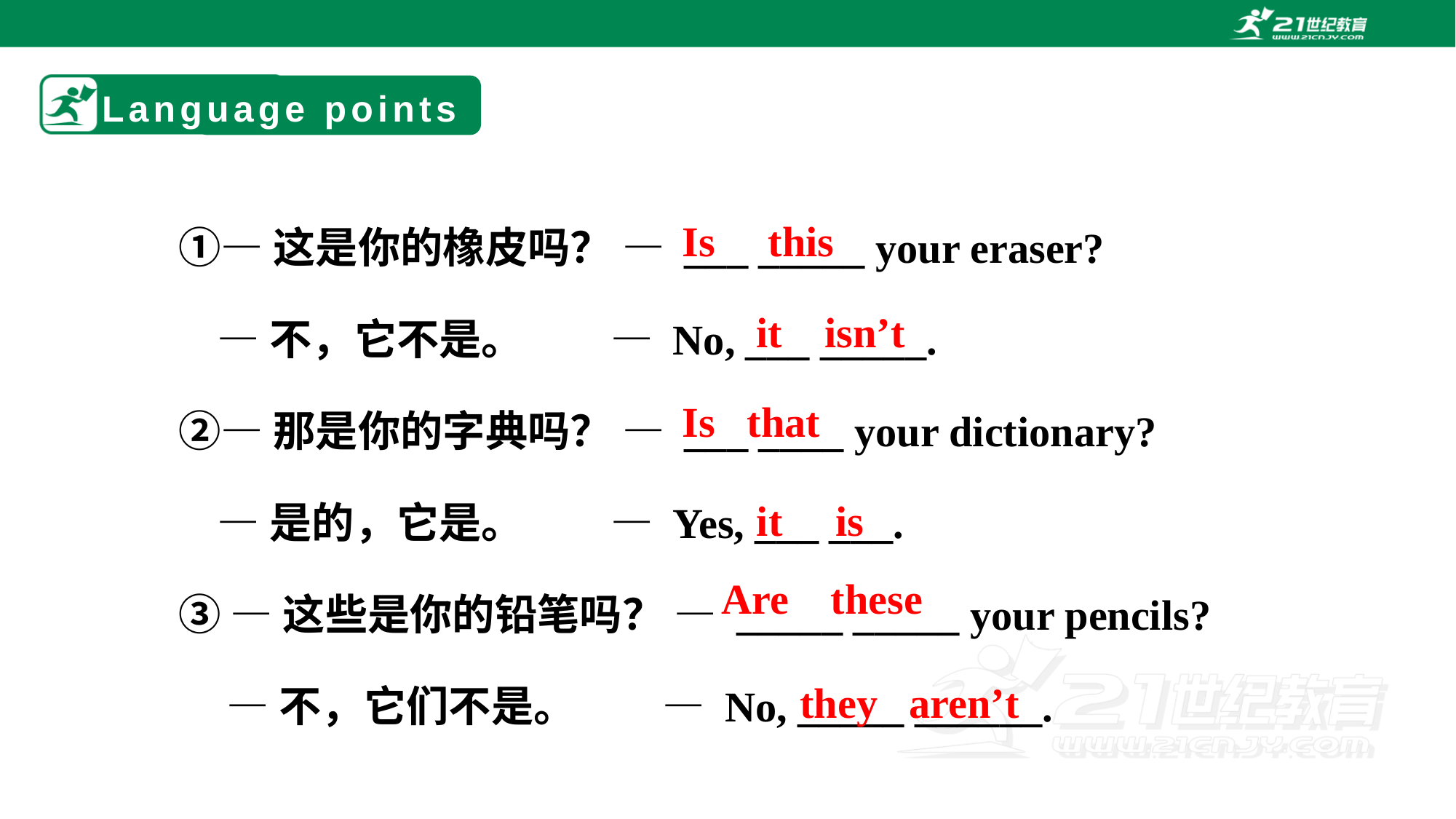

# Language points
①—这是你的橡皮吗？ — ___ _____ your eraser?
    —不，它不是。         — No, ___ _____.
②—那是你的字典吗？ — ___ ____ your dictionary?
    —是的，它是。         — Yes, ___ ___.
③ —这些是你的铅笔吗？ — _____ _____ your pencils?
     —不，它们不是。         — No, _____ ______.
Is     this
it    isn’t
Is   that
it     is
Are    these
they   aren’t